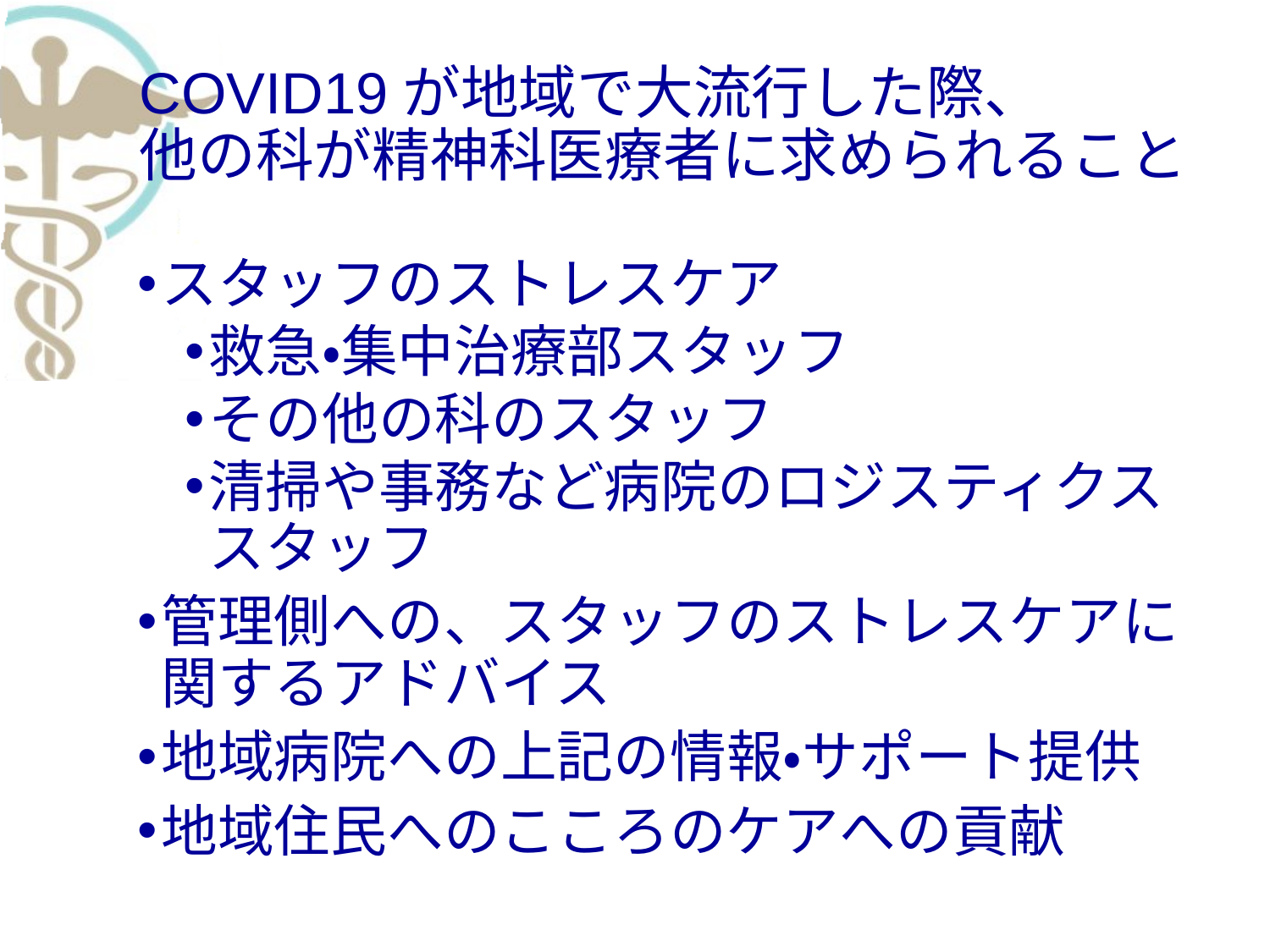

# COVID19が地域で大流行した際、 他の科が精神科医療者に求められること
スタッフのストレスケア
救急・集中治療部スタッフ
その他の科のスタッフ
清掃や事務など病院のロジスティクススタッフ
管理側への、スタッフのストレスケアに関するアドバイス
地域病院への上記の情報・サポート提供
地域住民へのこころのケアへの貢献